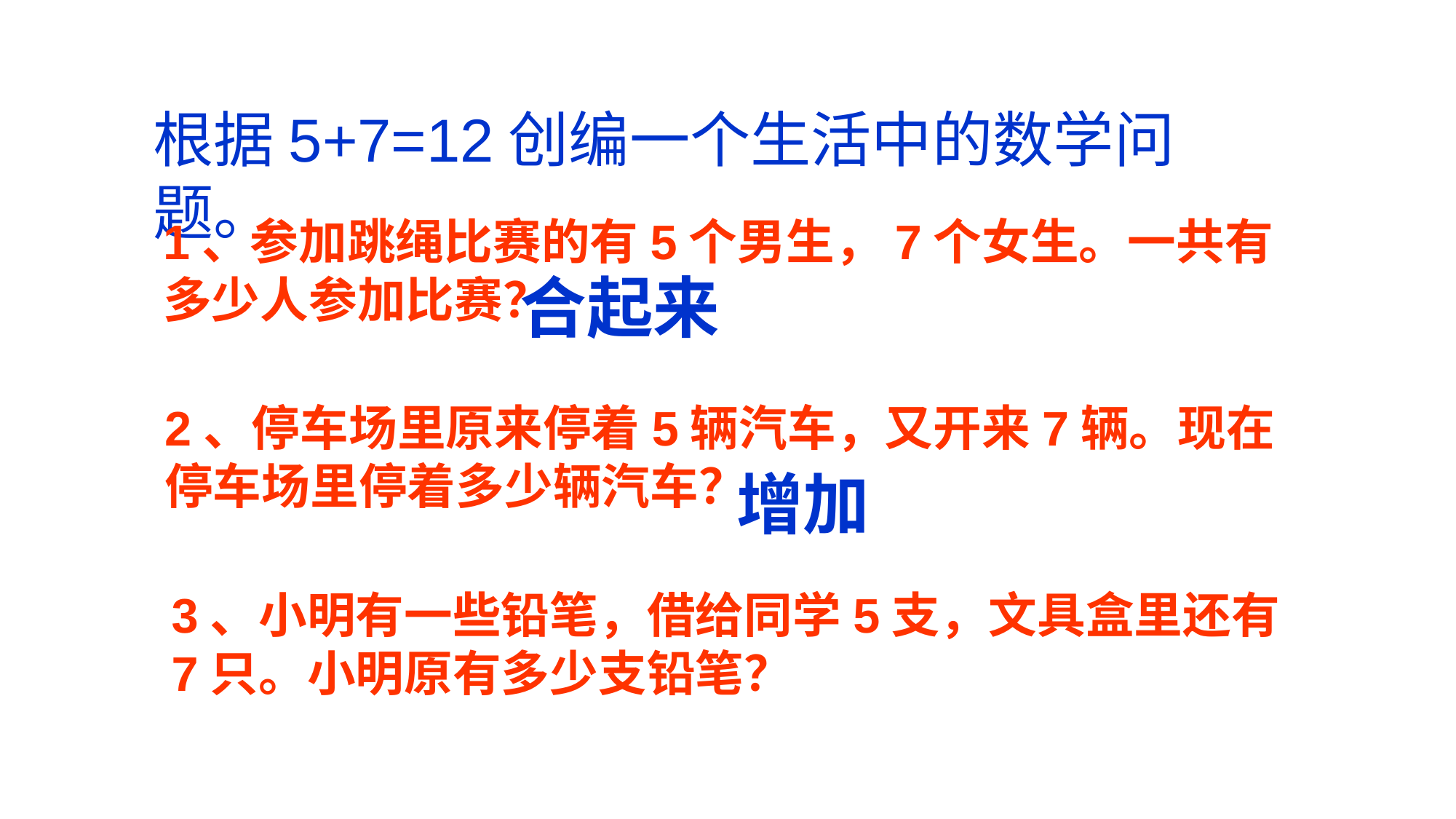

根据5+7=12创编一个生活中的数学问题。
1、参加跳绳比赛的有5个男生，7个女生。一共有多少人参加比赛？
合起来
2、停车场里原来停着5辆汽车，又开来7辆。现在停车场里停着多少辆汽车？
增加
3、小明有一些铅笔，借给同学5支，文具盒里还有7只。小明原有多少支铅笔？